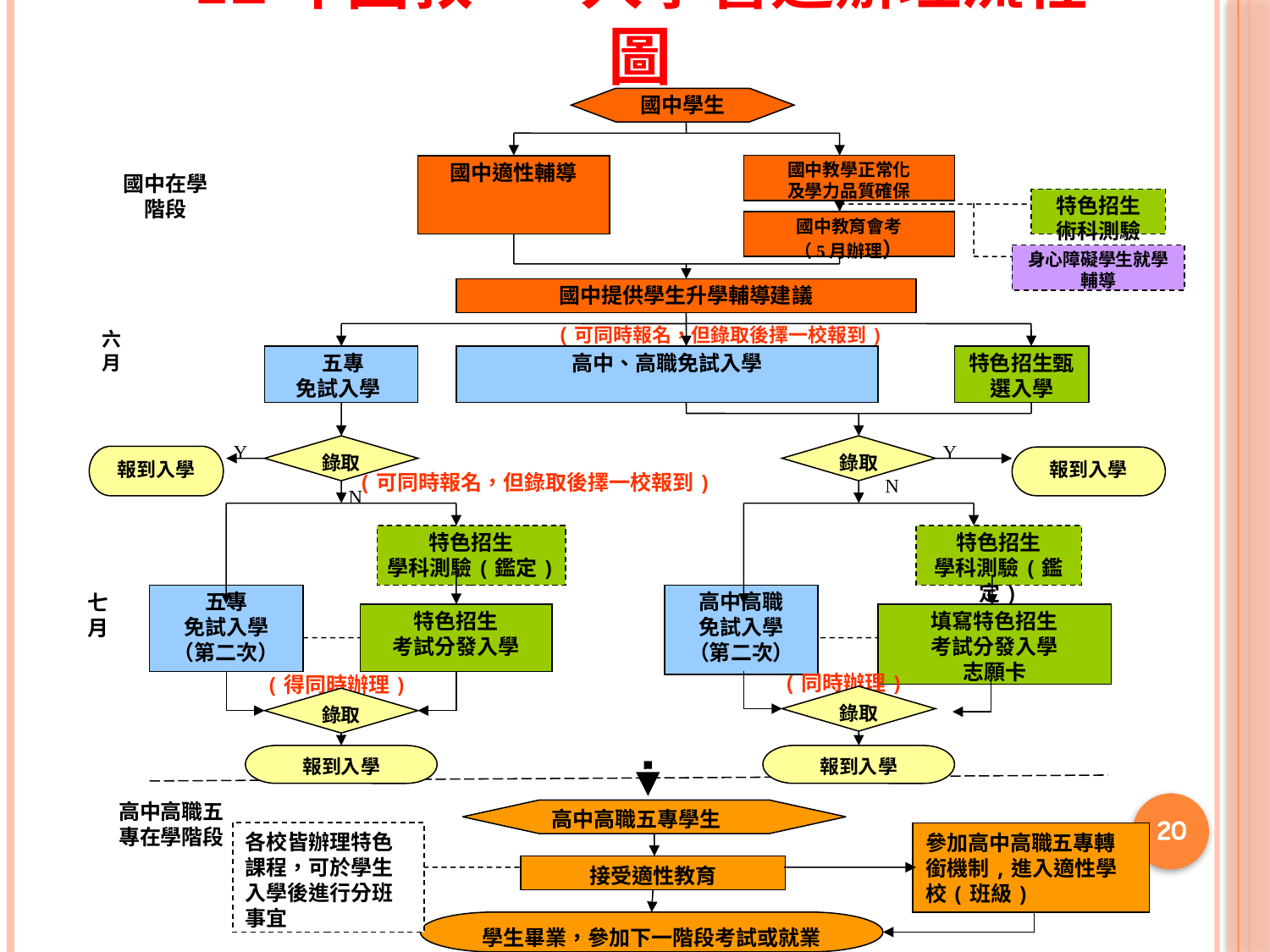

12年國教--入學管道辦理流程圖

國中學生

國中適性輔導
國中教學正常化
及學力品質確保
國中在學階段
特色招生
術科測驗

身心障礙學生就學輔導

國中教育會考
（5月辦理）

國中提供學生升學輔導建議

(可同時報名，但錄取後擇一校報到)

六月

 五專
免試入學
高中、高職免試入學
特色招生甄選入學

Y
錄取
錄取
Y
報到入學

報到入學

(可同時報名，但錄取後擇一校報到)

N
N

特色招生
學科測驗(鑑定)
特色招生
學科測驗(鑑定)
 七月

五專
免試入學
（第二次）
高中高職
免試入學
（第二次）

特色招生
考試分發入學
填寫特色招生
考試分發入學
志願卡

(同時辦理)
(得同時辦理)

錄取
錄取

報到入學

報到入學

高中高職五專在學階段
高中高職五專學生
各校皆辦理特色課程，可於學生入學後進行分班事宜
參加高中高職五專轉銜機制,進入適性學校(班級)

接受適性教育

學生畢業，參加下一階段考試或就業

20